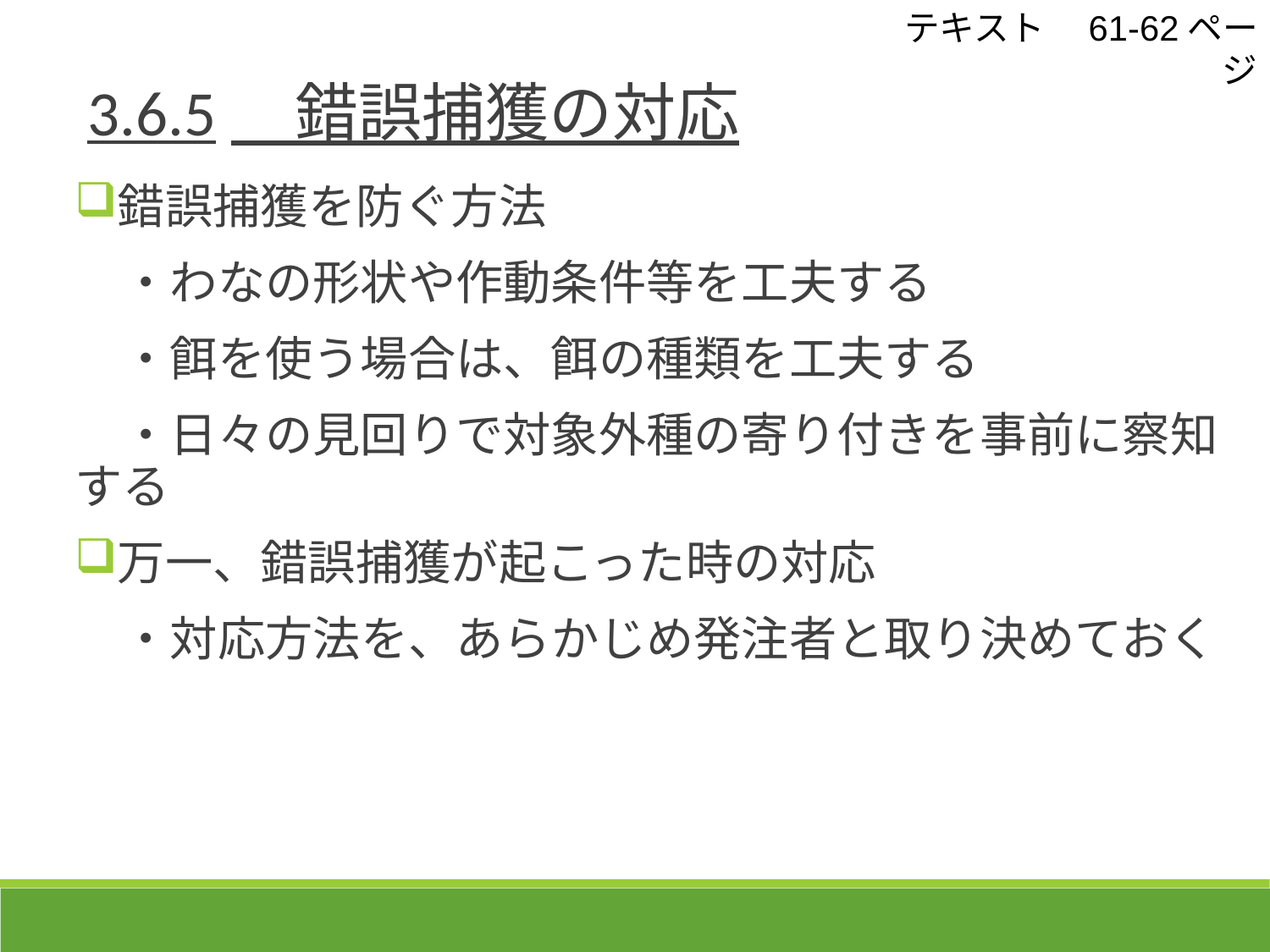

テキスト　61-62ページ
3.6.5　錯誤捕獲の対応
錯誤捕獲を防ぐ方法
　・わなの形状や作動条件等を工夫する
　・餌を使う場合は、餌の種類を工夫する
　・日々の見回りで対象外種の寄り付きを事前に察知する
万一、錯誤捕獲が起こった時の対応
　・対応方法を、あらかじめ発注者と取り決めておく